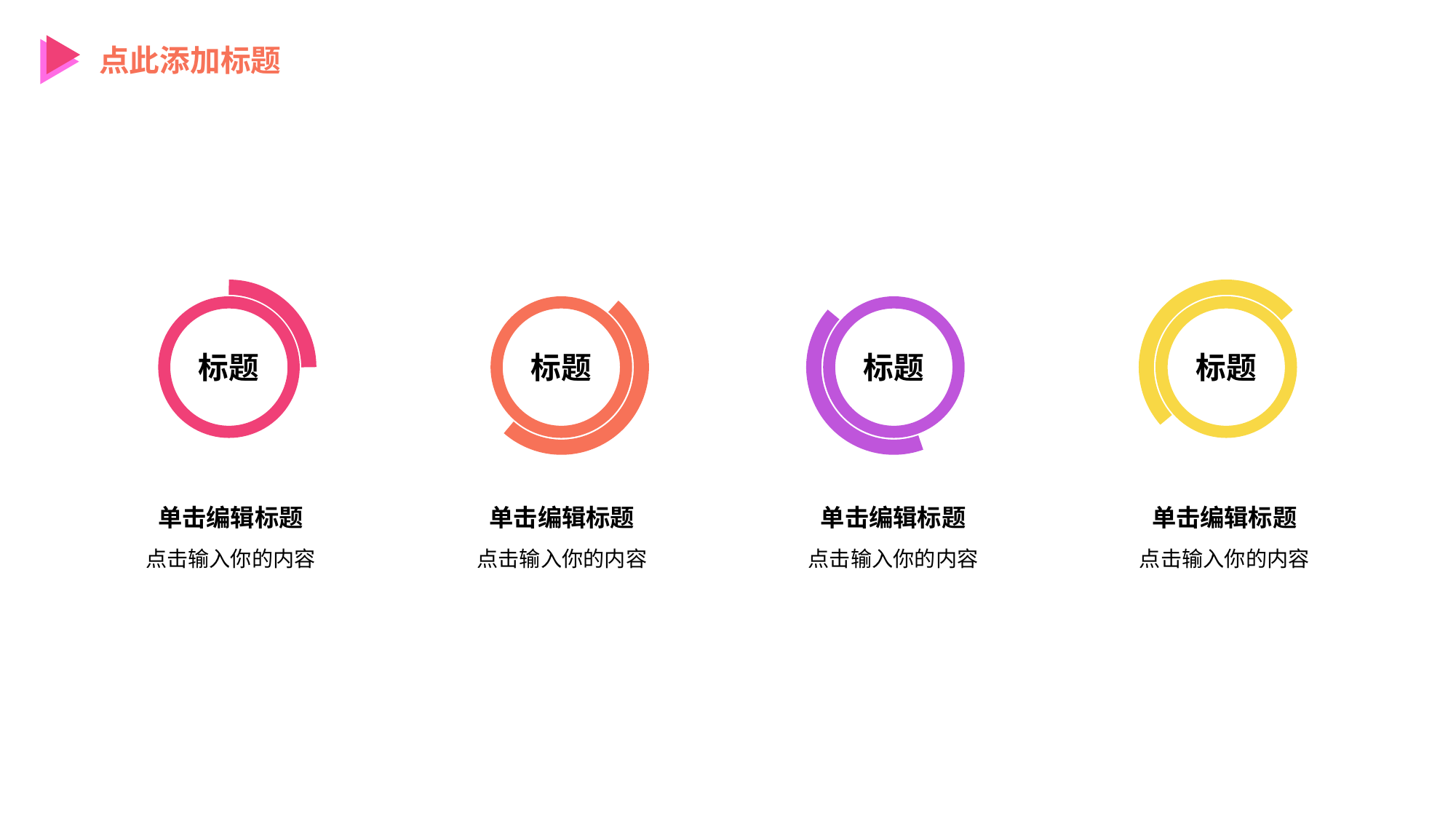

点此添加标题

标题
标题
标题
标题
单击编辑标题
点击输入你的内容
单击编辑标题
点击输入你的内容
单击编辑标题
点击输入你的内容
单击编辑标题
点击输入你的内容